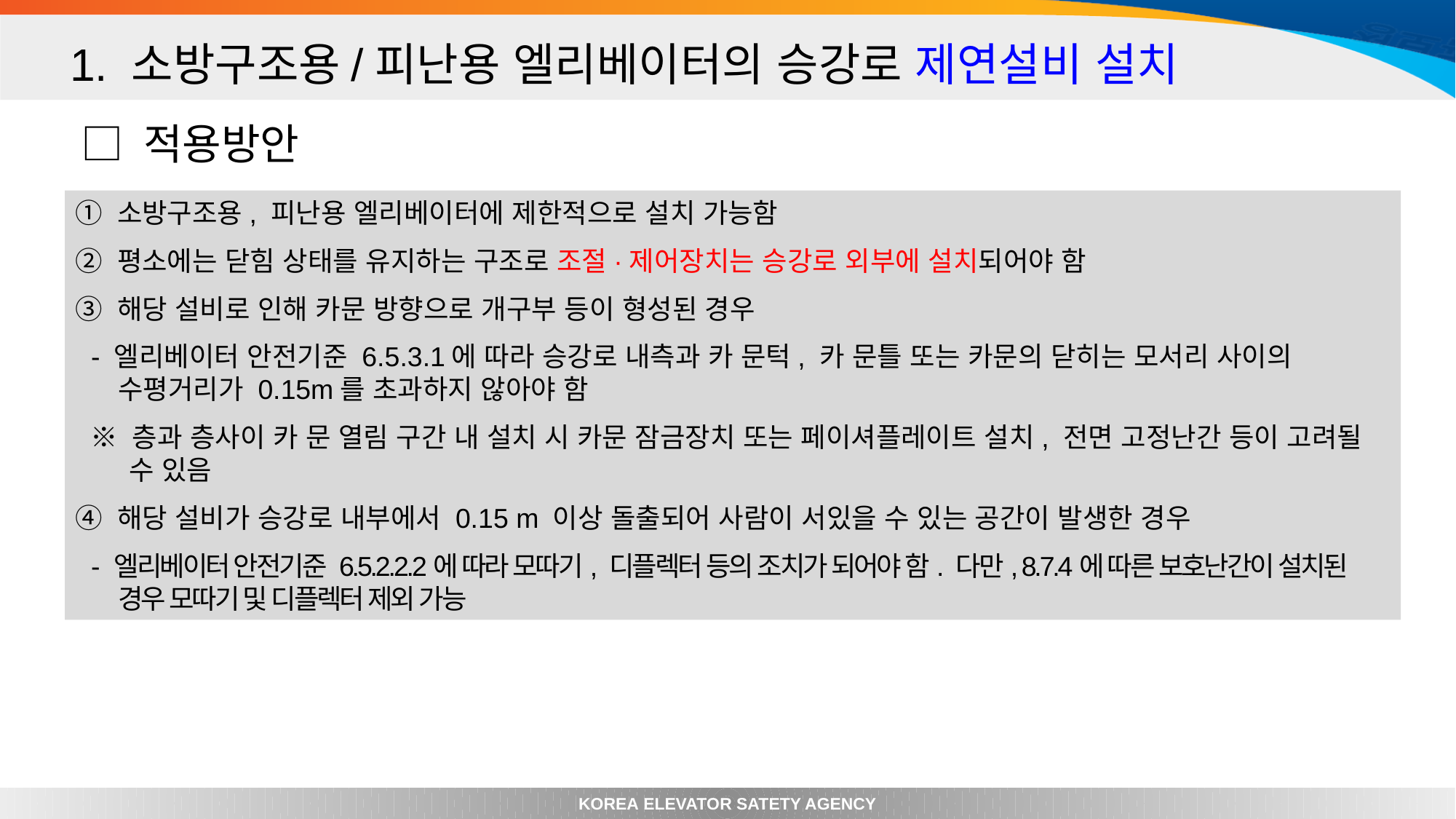

1. 소방구조용/피난용 엘리베이터의 승강로 제연설비 설치
□ 적용방안
① 소방구조용, 피난용 엘리베이터에 제한적으로 설치 가능함
② 평소에는 닫힘 상태를 유지하는 구조로 조절·제어장치는 승강로 외부에 설치되어야 함
③ 해당 설비로 인해 카문 방향으로 개구부 등이 형성된 경우
  - 엘리베이터 안전기준 6.5.3.1에 따라 승강로 내측과 카 문턱, 카 문틀 또는 카문의 닫히는 모서리 사이의 수평거리가 0.15m를 초과하지 않아야 함
  ※ 층과 층사이 카 문 열림 구간 내 설치 시 카문 잠금장치 또는 페이셔플레이트 설치, 전면 고정난간 등이 고려될 수 있음
④ 해당 설비가 승강로 내부에서 0.15 m 이상 돌출되어 사람이 서있을 수 있는 공간이 발생한 경우
  - 엘리베이터 안전기준 6.5.2.2.2에 따라 모따기, 디플렉터 등의 조치가 되어야 함. 다만, 8.7.4에 따른 보호난간이 설치된 경우 모따기 및 디플렉터 제외 가능